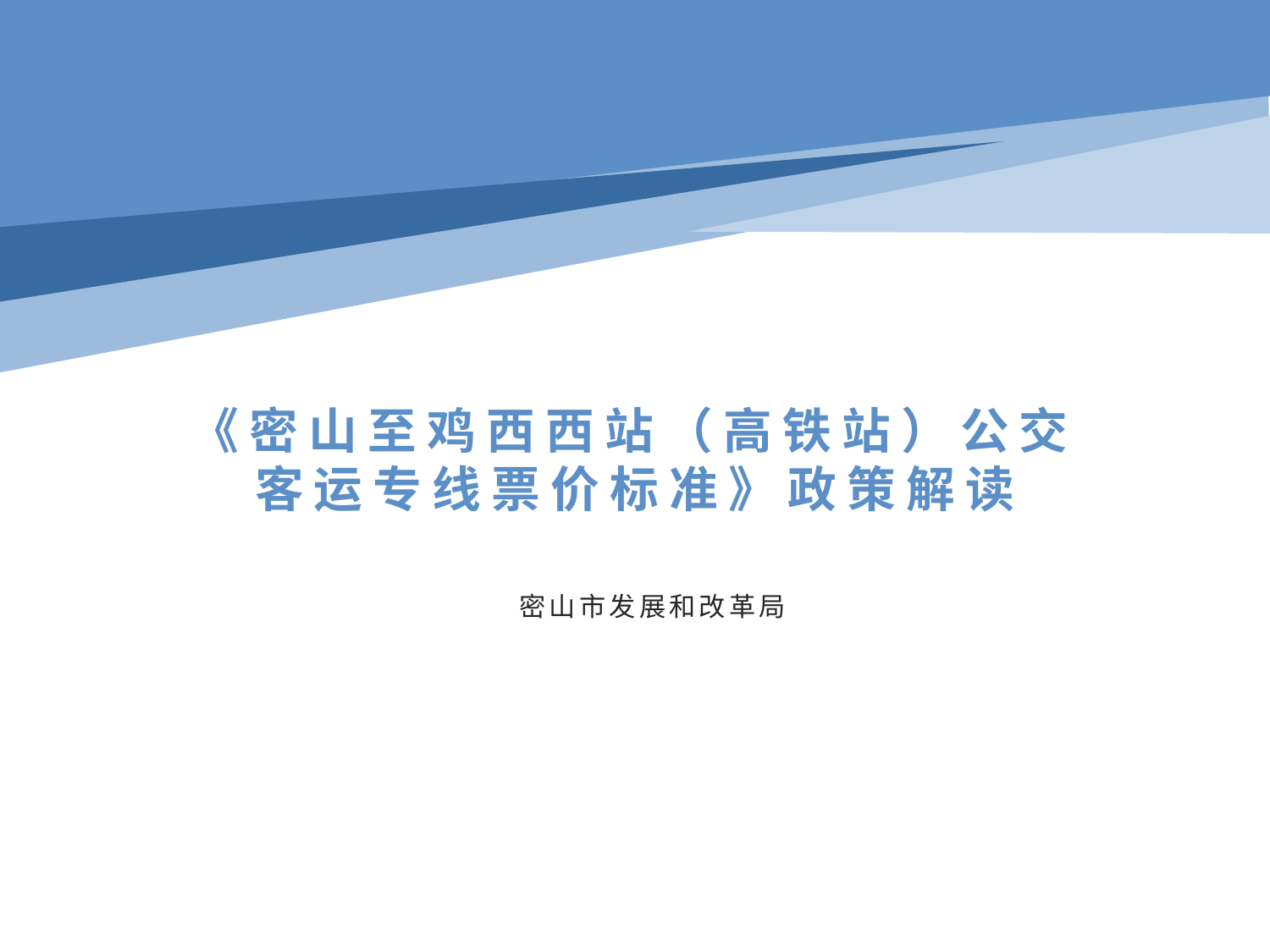

# 《密山至鸡西西站（高铁站）公交客运专线票价标准》政策解读
密山市发展和改革局